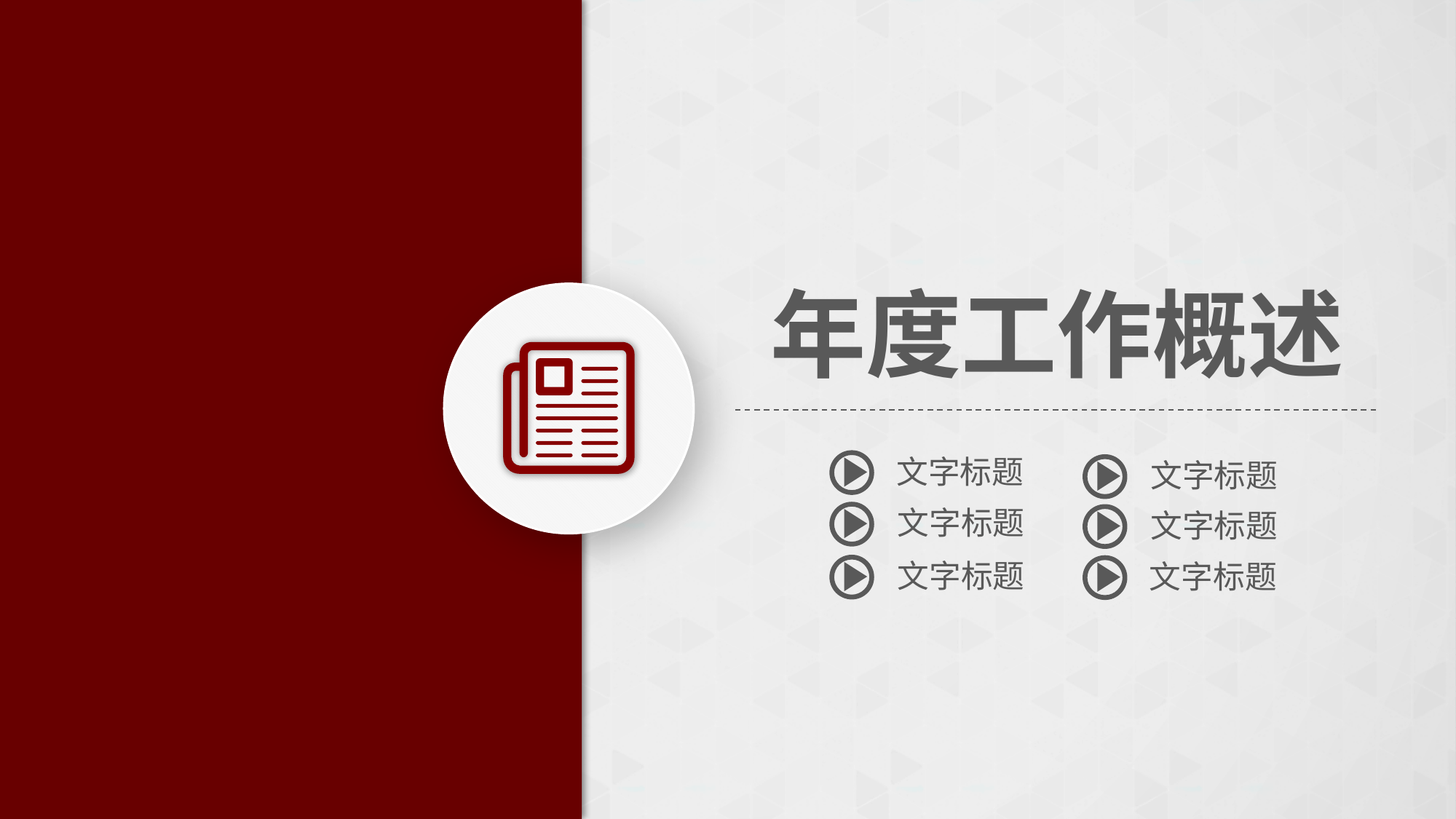

年度工作概述

文字标题

文字标题

文字标题

文字标题

文字标题

文字标题